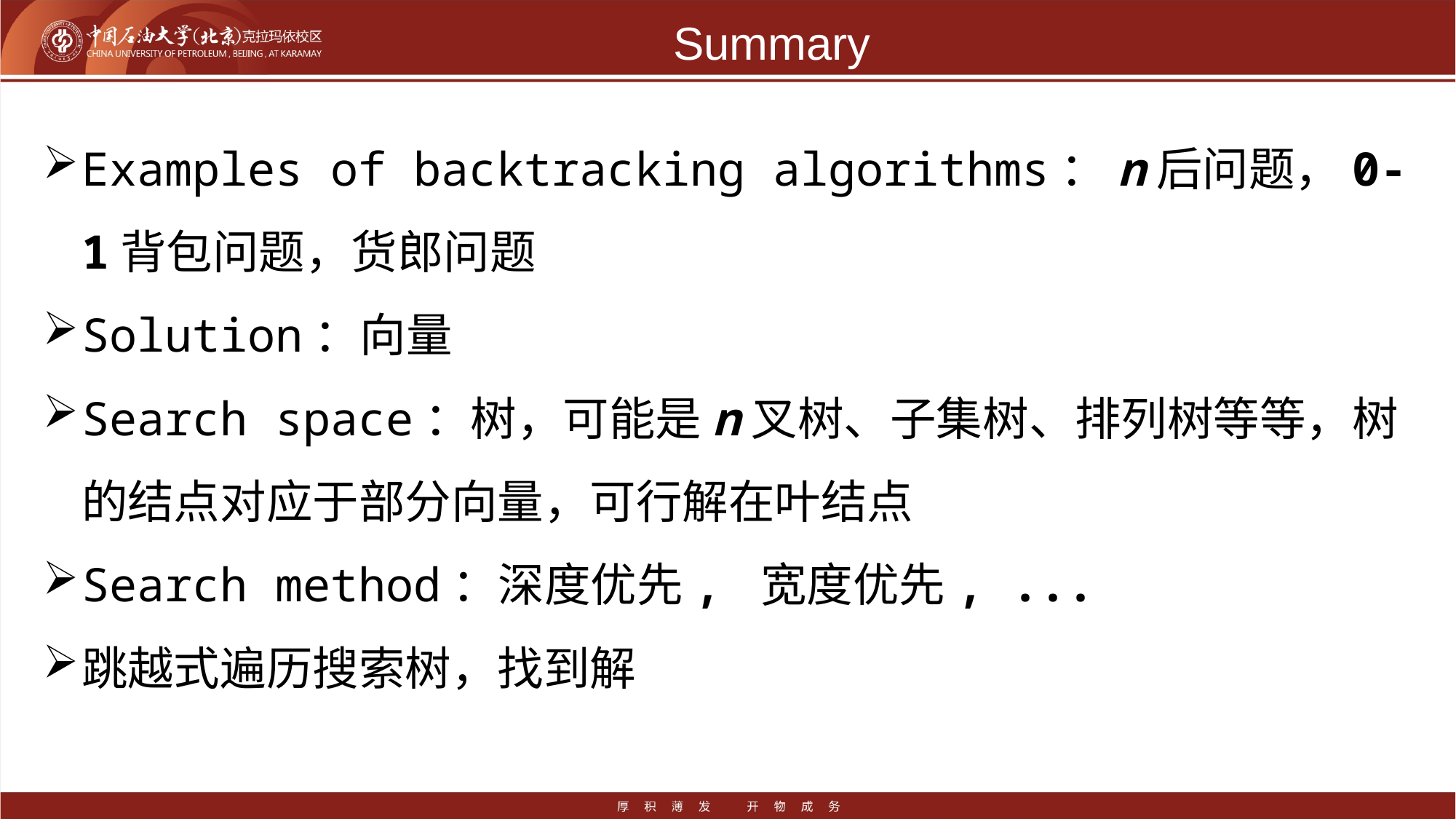

# Summary
Examples of backtracking algorithms：n后问题，0-1背包问题，货郎问题
Solution：向量
Search space：树，可能是n叉树、子集树、排列树等等，树的结点对应于部分向量，可行解在叶结点
Search method：深度优先, 宽度优先, ...
跳越式遍历搜索树，找到解